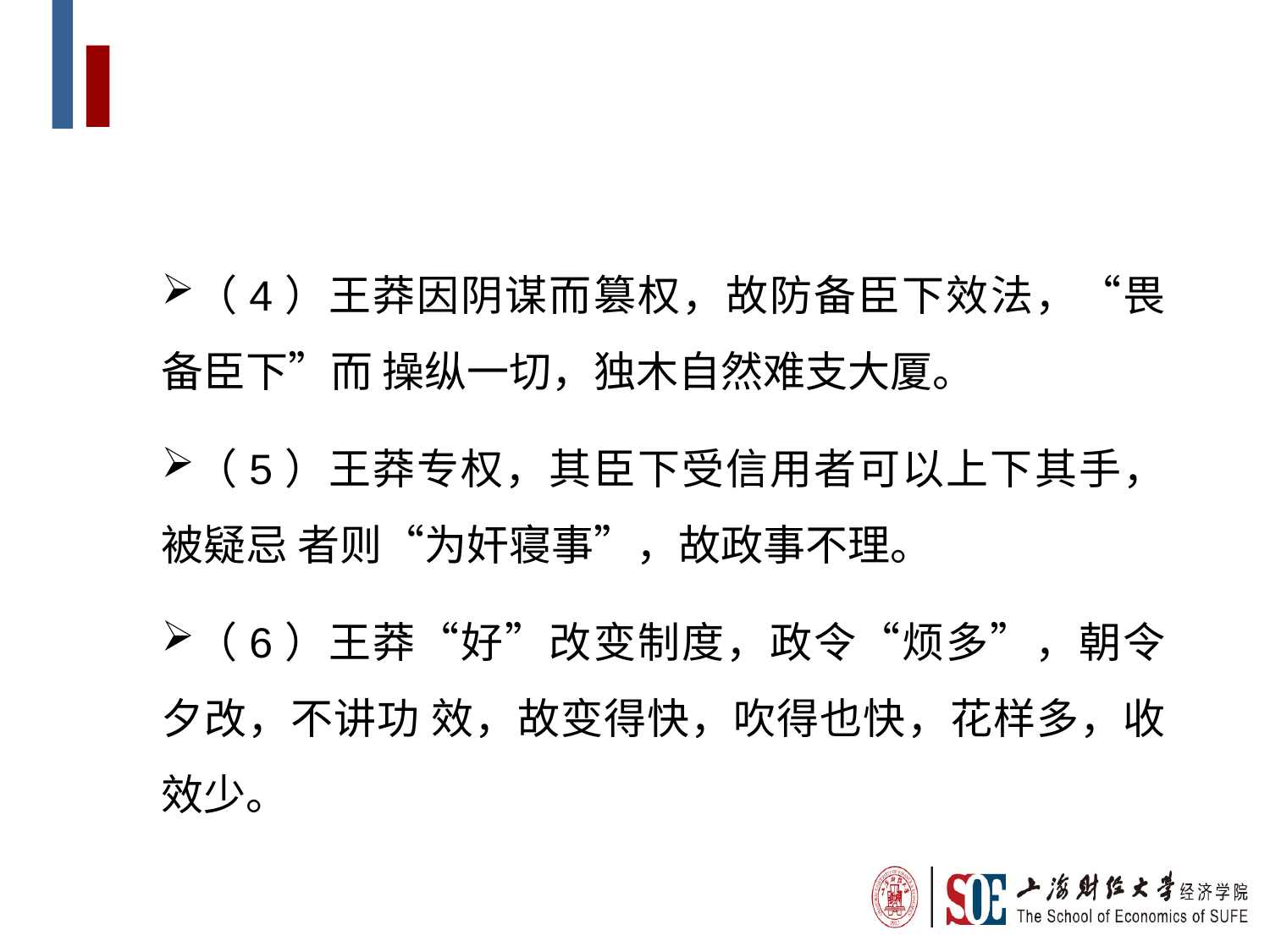

（4）王莽因阴谋而篡权，故防备臣下效法，“畏备臣下”而 操纵一切，独木自然难支大厦。
（5）王莽专权，其臣下受信用者可以上下其手，被疑忌 者则“为奸寝事”，故政事不理。
（6）王莽“好”改变制度，政令“烦多”，朝令夕改，不讲功 效，故变得快，吹得也快，花样多，收效少。